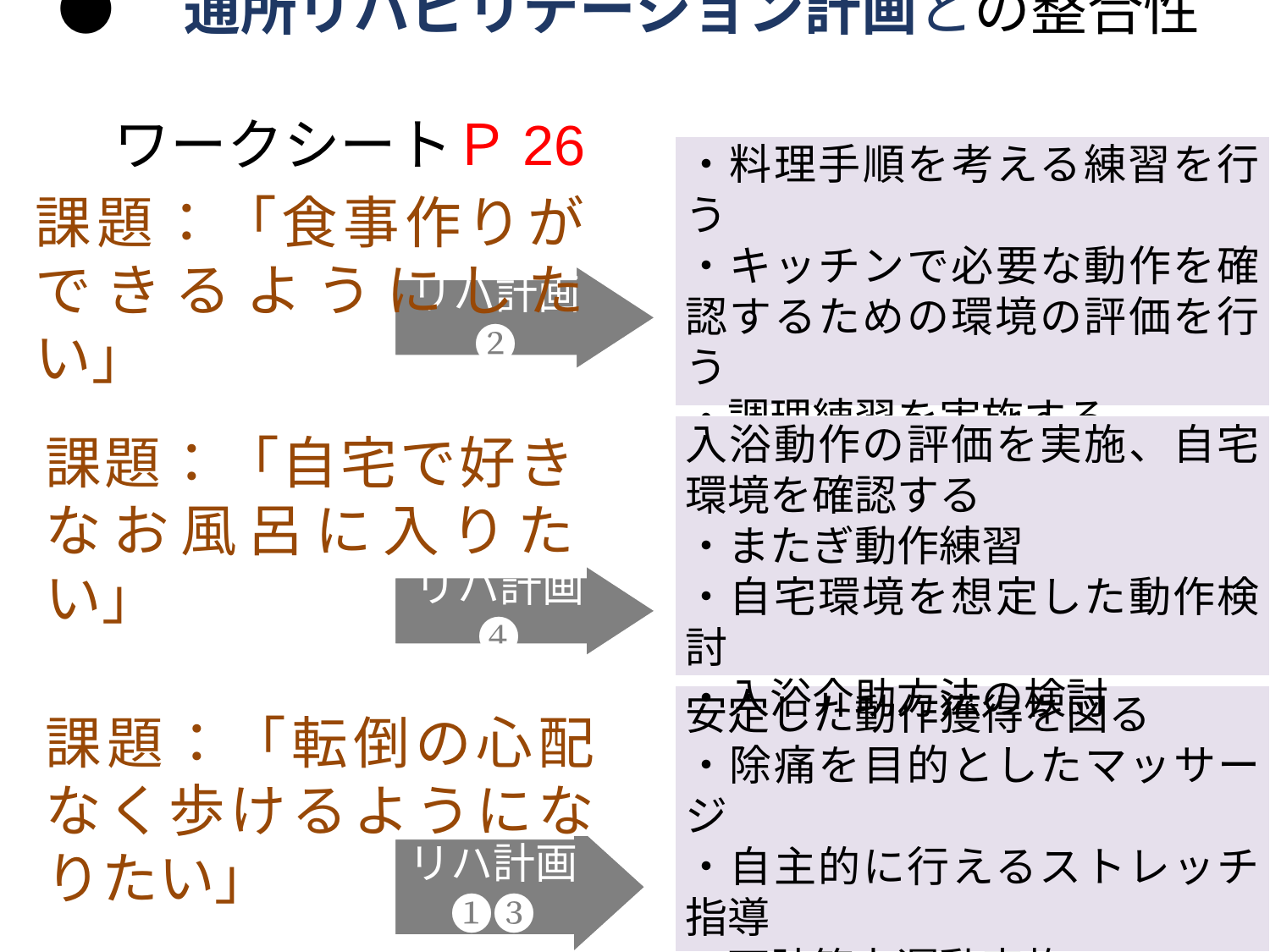

●　通所リハビリテーション計画との整合性
　　　　　　　　　　　　　　　　　　　　　　ワークシートＰ26
・料理手順を考える練習を行う
・キッチンで必要な動作を確認するための環境の評価を行う
・調理練習を実施する
・栄養評価、指導
課題：「食事作りができるようにしたい」
リハ計画➋
入浴動作の評価を実施、自宅環境を確認する
・またぎ動作練習
・自宅環境を想定した動作検討
・入浴介助方法の検討
課題：「自宅で好きなお風呂に入りたい」
リハ計画❹
安定した動作獲得を図る
・除痛を目的としたマッサージ
・自主的に行えるストレッチ指導
・下肢筋力運動実施
・歩行練習
課題：「転倒の心配なく歩けるようになりたい」
リハ計画➊❸
79